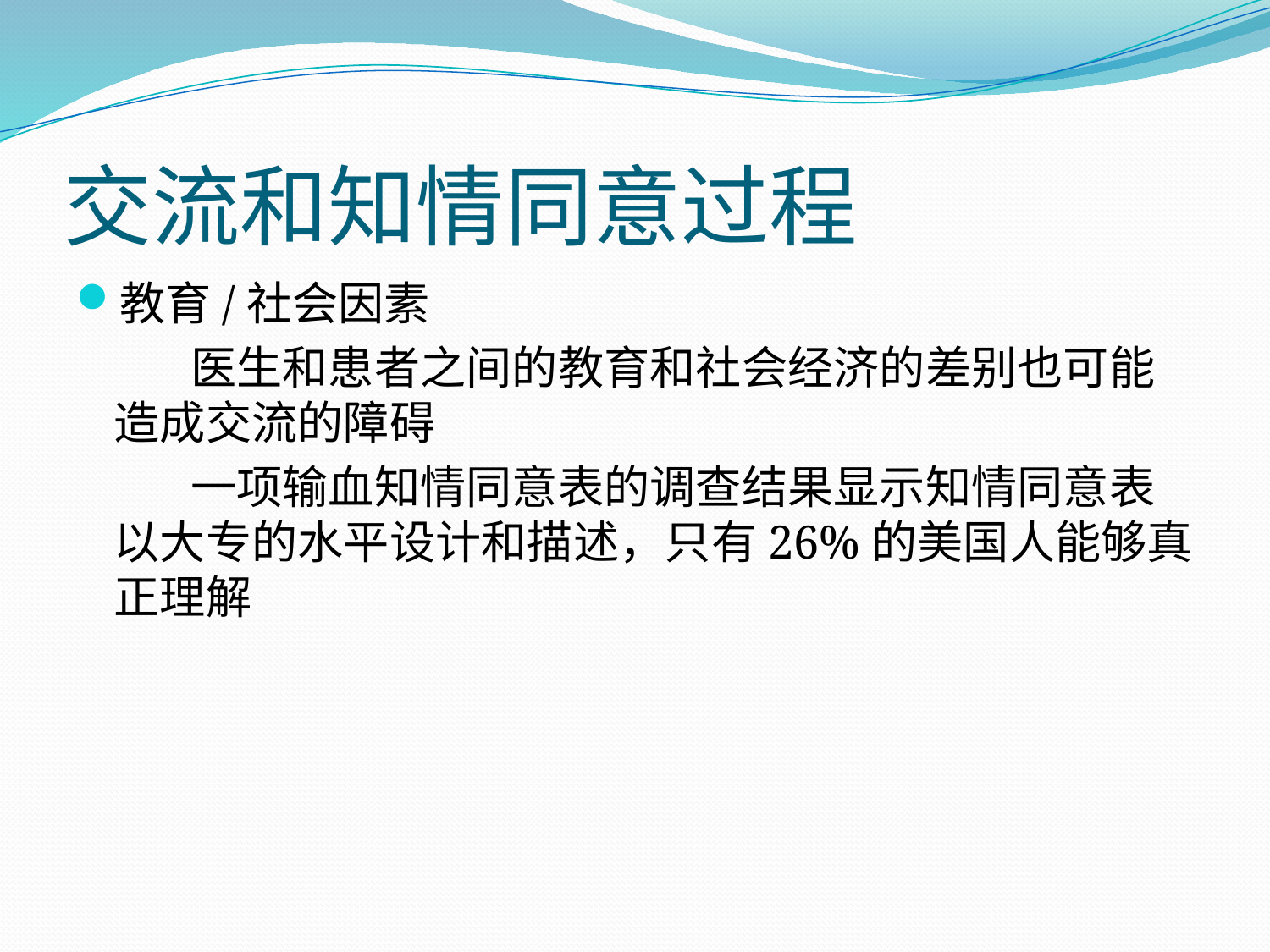

# 交流和知情同意过程
教育/社会因素
          医生和患者之间的教育和社会经济的差别也可能造成交流的障碍
          一项输血知情同意表的调查结果显示知情同意表以大专的水平设计和描述，只有26%的美国人能够真正理解